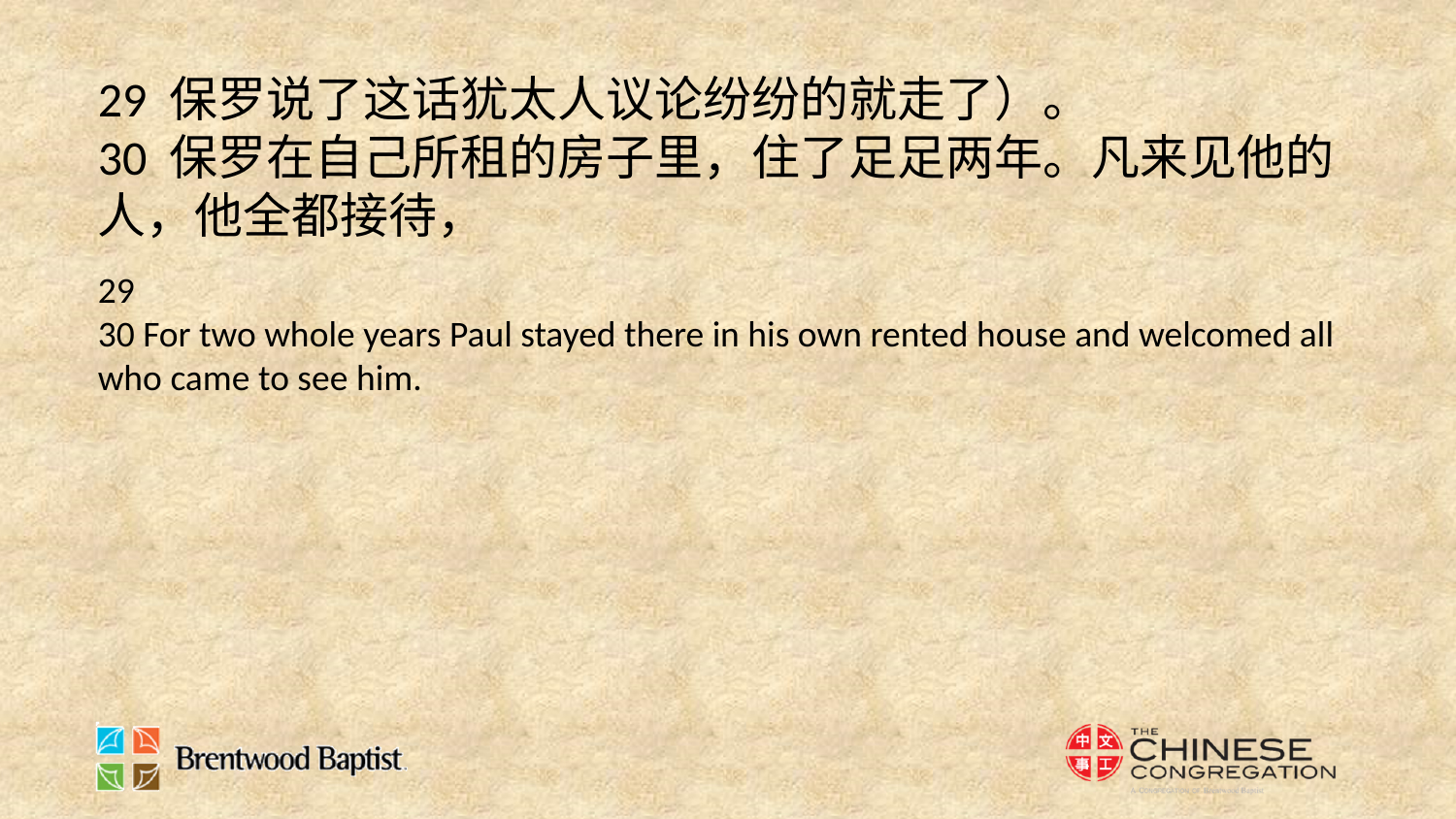

29 保罗说了这话犹太人议论纷纷的就走了）。
30 保罗在自己所租的房子里，住了足足两年。凡来见他的人，他全都接待，

29
30 For two whole years Paul stayed there in his own rented house and welcomed all who came to see him.